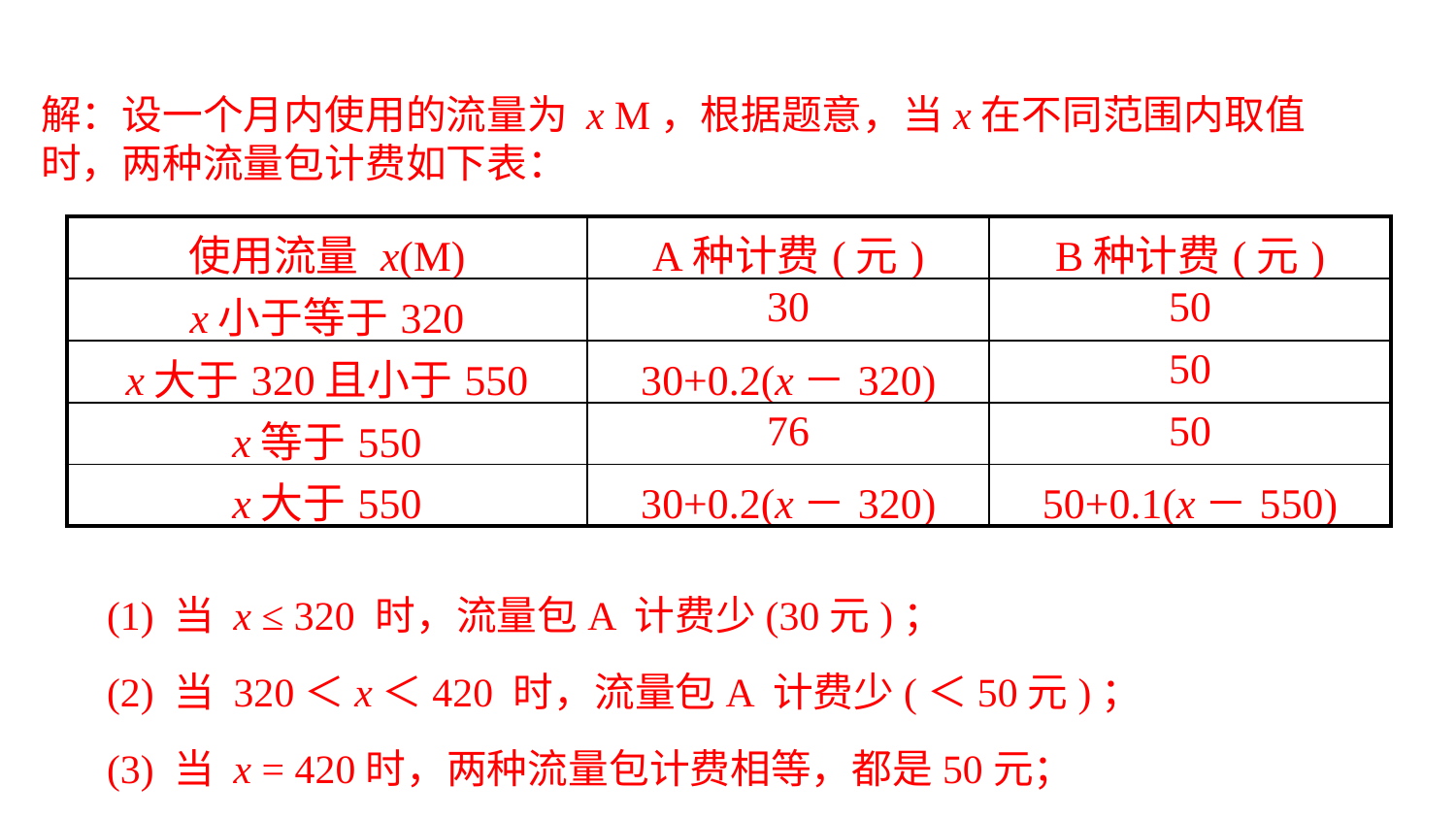

解：设一个月内使用的流量为 x M，根据题意，当x在不同范围内取值时，两种流量包计费如下表：
| 使用流量 x(M) | A种计费(元) | B种计费(元) |
| --- | --- | --- |
| x小于等于320 | 30 | 50 |
| x大于320且小于550 | 30+0.2(x－320) | 50 |
| x等于550 | 76 | 50 |
| x大于550 | 30+0.2(x－320) | 50+0.1(x－550) |
(1) 当 x ≤ 320 时，流量包A 计费少(30元)；
(2) 当 320＜x＜420 时，流量包A 计费少(＜50元)；
(3) 当 x = 420时，两种流量包计费相等，都是50元；